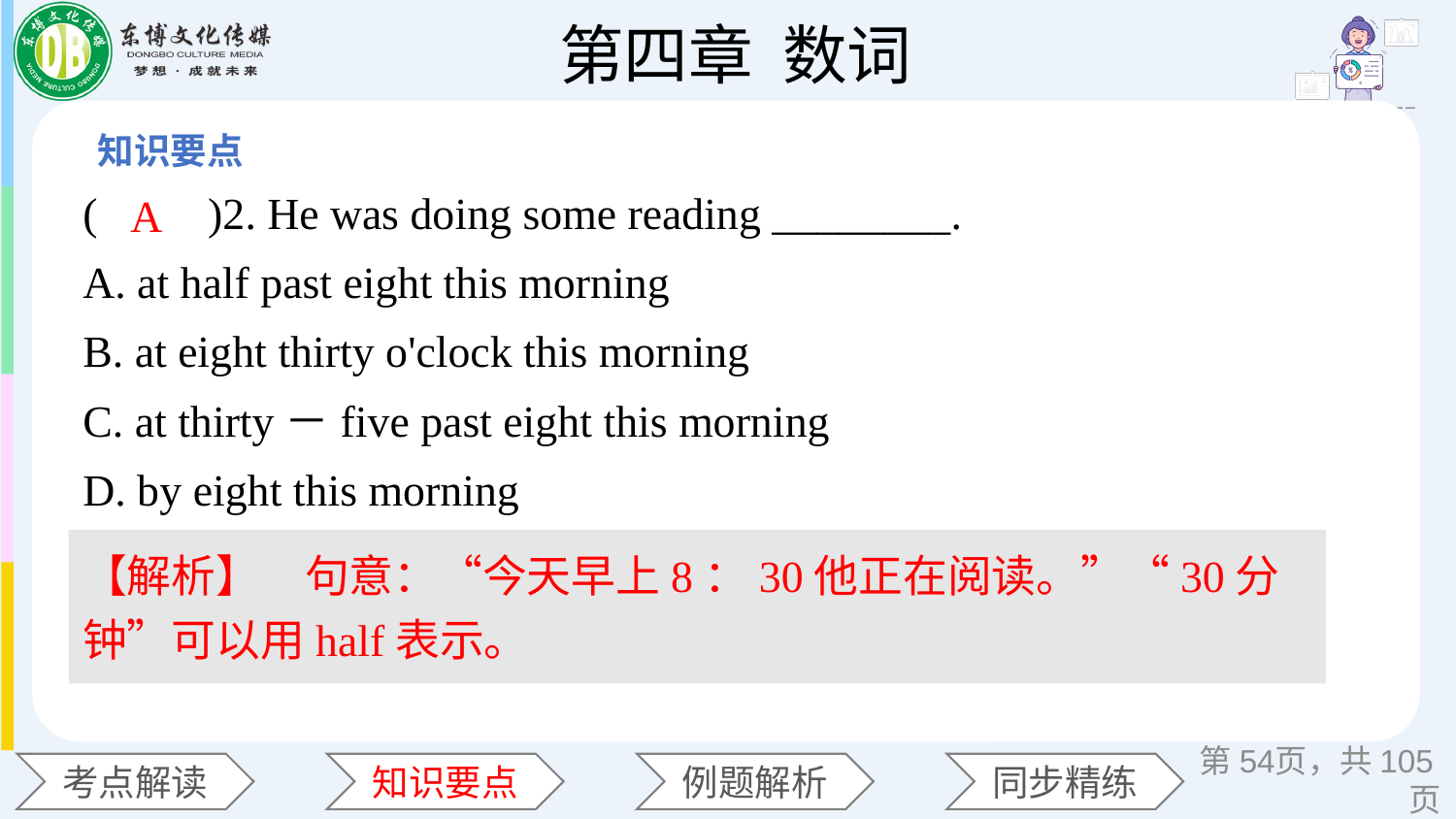

(　　)2. He was doing some reading ________.
A. at half past eight this morning
B. at eight thirty o'clock this morning
C. at thirty－five past eight this morning
D. by eight this morning
A
【解析】　句意：“今天早上8：30他正在阅读。”“30分钟”可以用half表示。
第54页，共105页